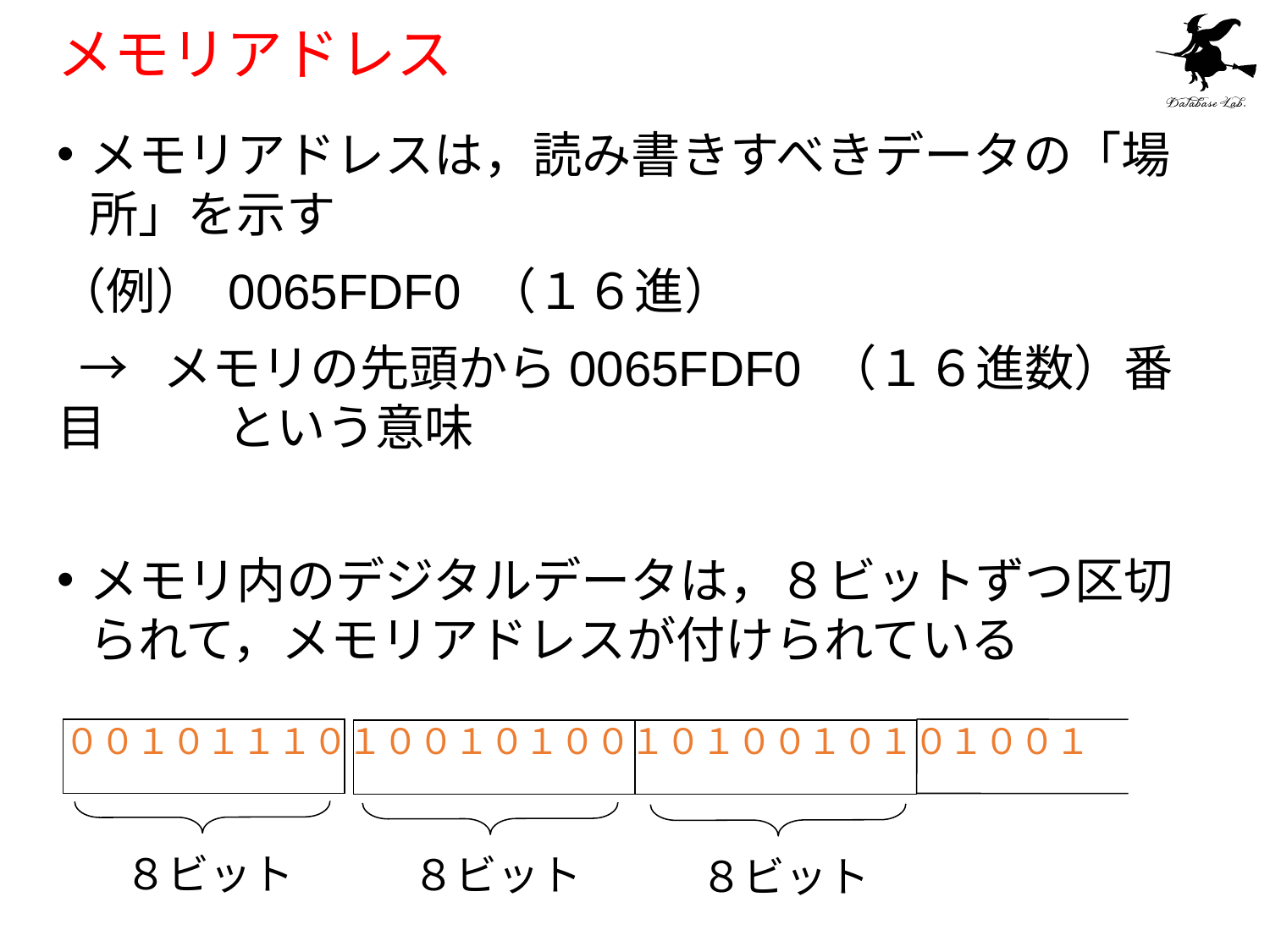

# メモリアドレス
メモリアドレスは，読み書きすべきデータの「場所」を示す
（例） 0065FDF0 （１６進）
  →  メモリの先頭から0065FDF0 （１６進数）番目           という意味

メモリ内のデジタルデータは，８ビットずつ区切られて，メモリアドレスが付けられている

００１０１１１０１００１０１００１０１００１０１０１００１

８ビット
８ビット
８ビット